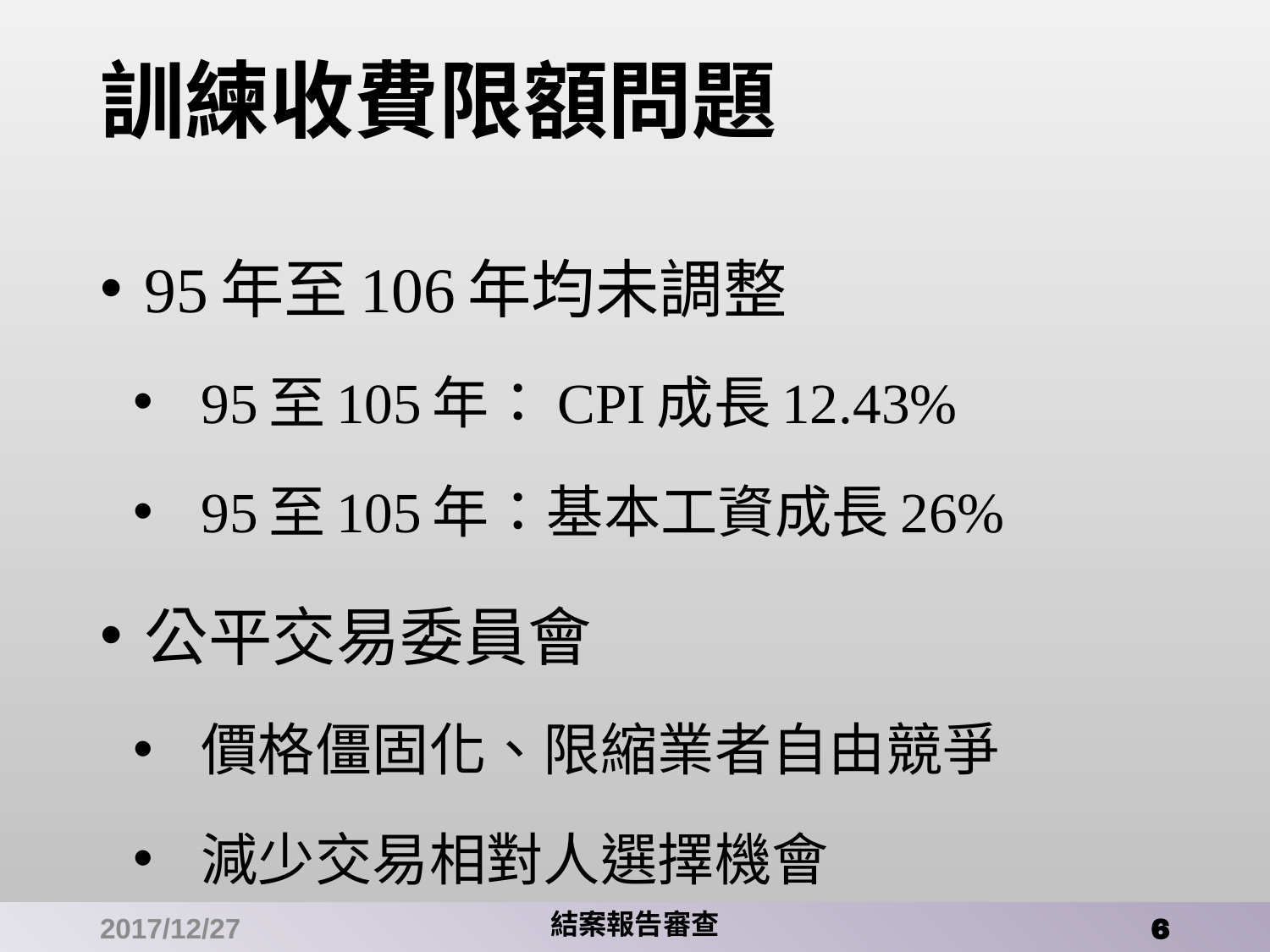

# 訓練收費限額問題
95年至106年均未調整
95至105年：CPI成長12.43%
95至105年：基本工資成長26%
公平交易委員會
價格僵固化、限縮業者自由競爭
減少交易相對人選擇機會

2017/12/27
結案報告審查
6